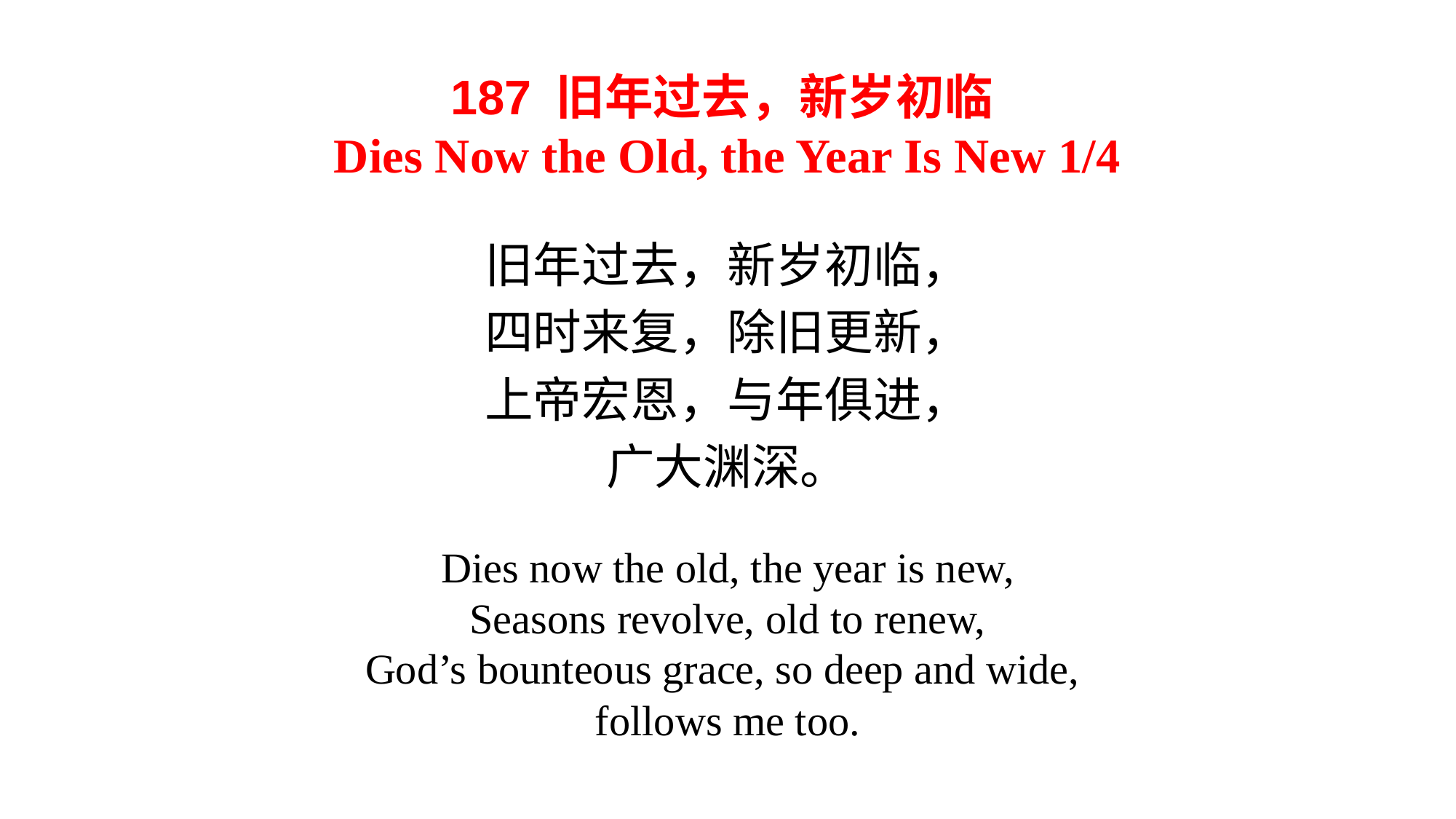

187 旧年过去，新岁初临
Dies Now the Old, the Year Is New 1/4
旧年过去，新岁初临，
四时来复，除旧更新，
上帝宏恩，与年俱进，
广大渊深。

Dies now the old, the year is new,
Seasons revolve, old to renew,
God’s bounteous grace, so deep and wide,
follows me too.